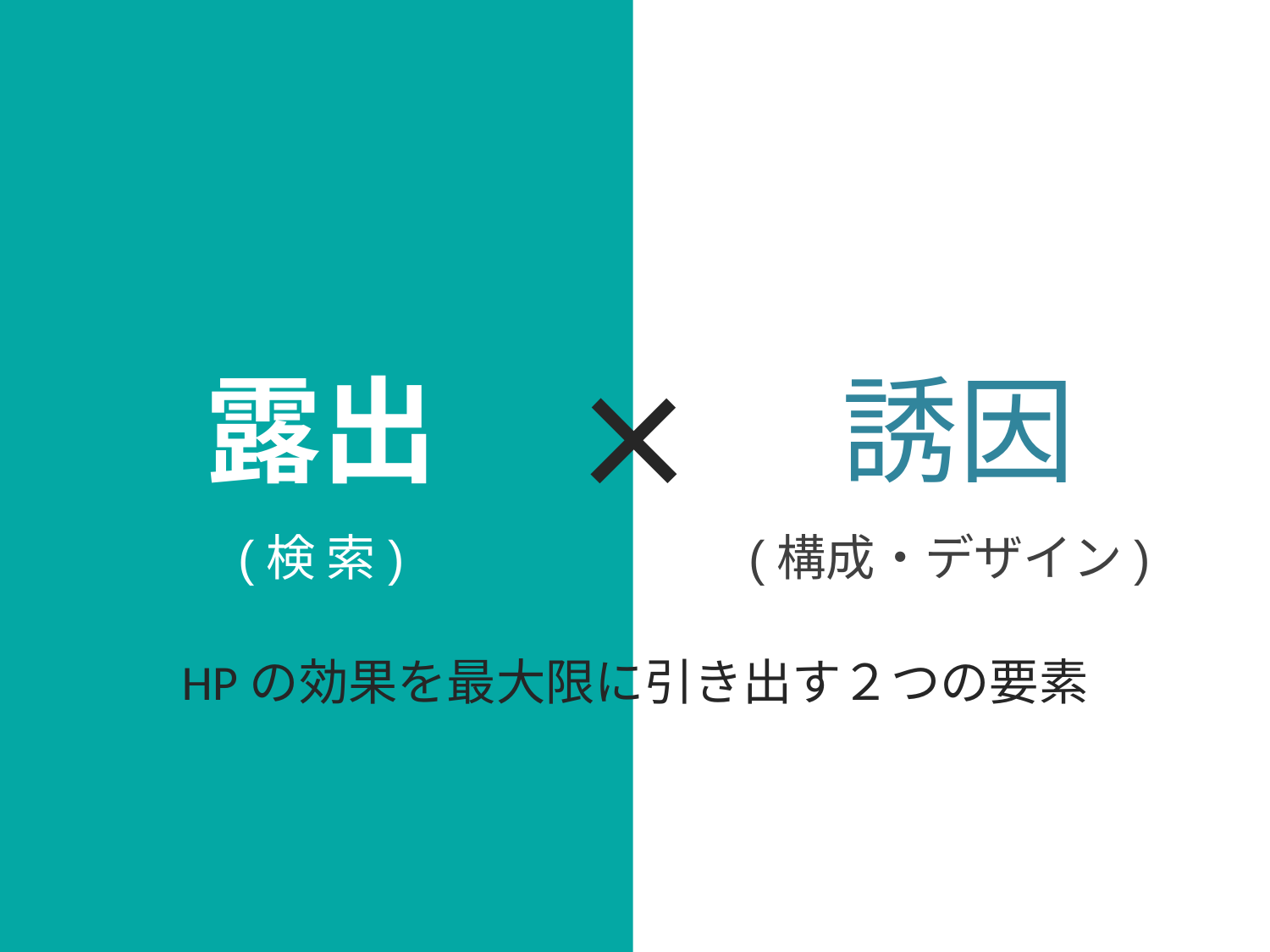

×
露出
誘因
(検 索)
(構成・デザイン)
HPの効果を最大限に引き出す２つの要素